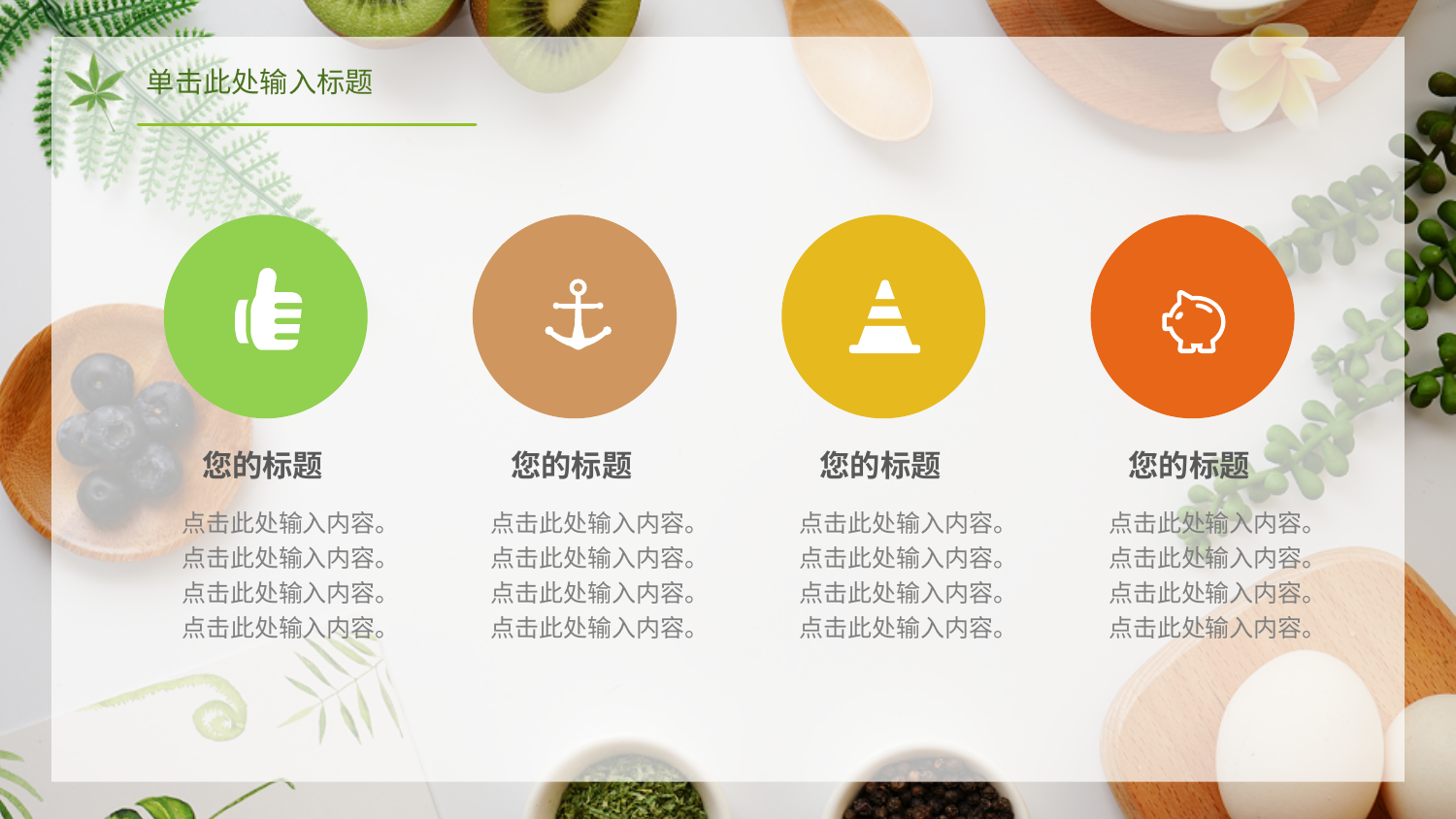

单击此处输入标题

您的标题
您的标题
您的标题
您的标题
点击此处输入内容。点击此处输入内容。点击此处输入内容。点击此处输入内容。
点击此处输入内容。点击此处输入内容。点击此处输入内容。点击此处输入内容。
点击此处输入内容。点击此处输入内容。点击此处输入内容。点击此处输入内容。
点击此处输入内容。点击此处输入内容。点击此处输入内容。点击此处输入内容。